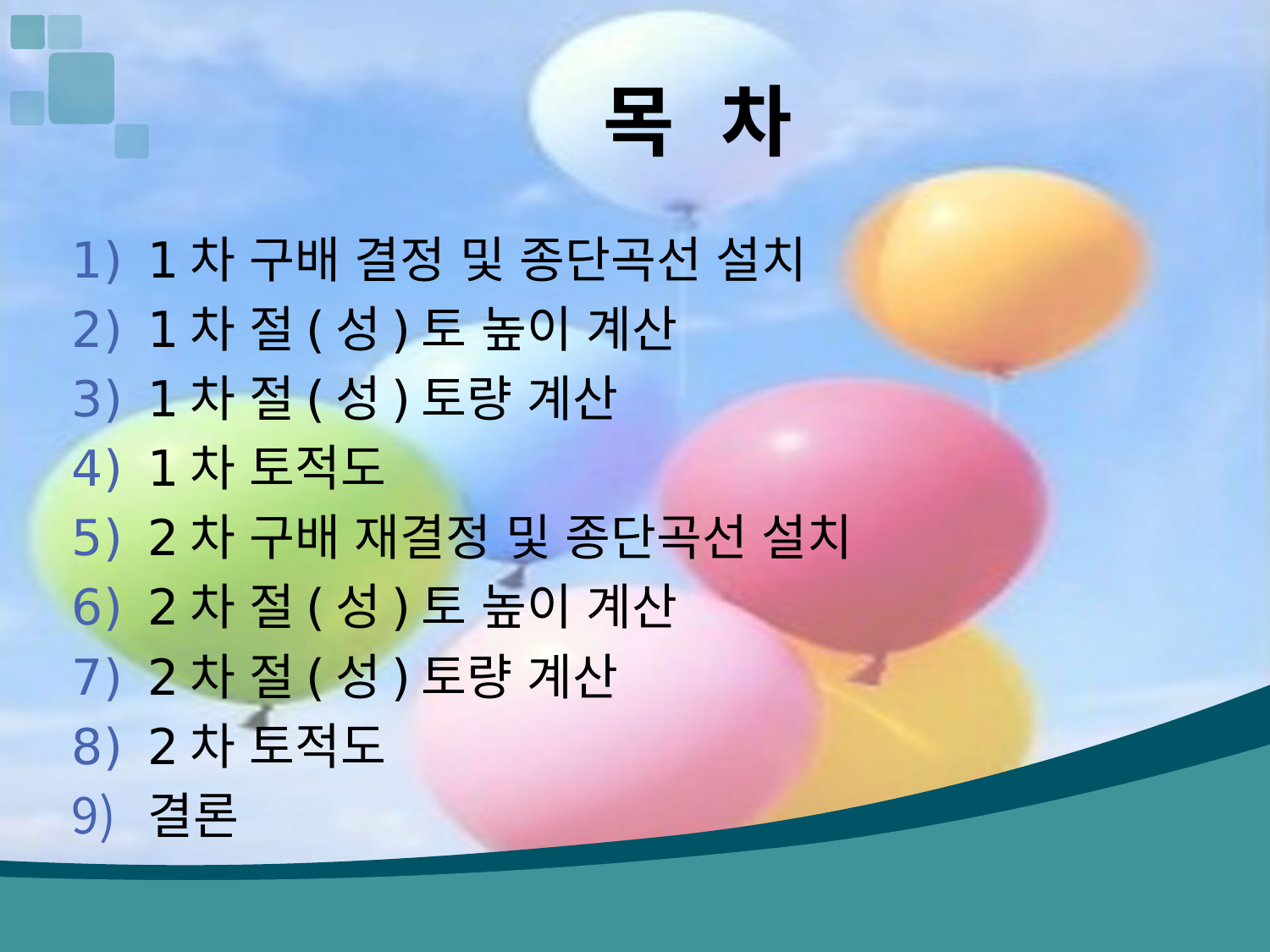

# 목  차
1차 구배 결정 및 종단곡선 설치
1차 절(성)토 높이 계산
1차 절(성)토량 계산
1차 토적도
2차 구배 재결정 및 종단곡선 설치
2차 절(성)토 높이 계산
2차 절(성)토량 계산
2차 토적도
결론